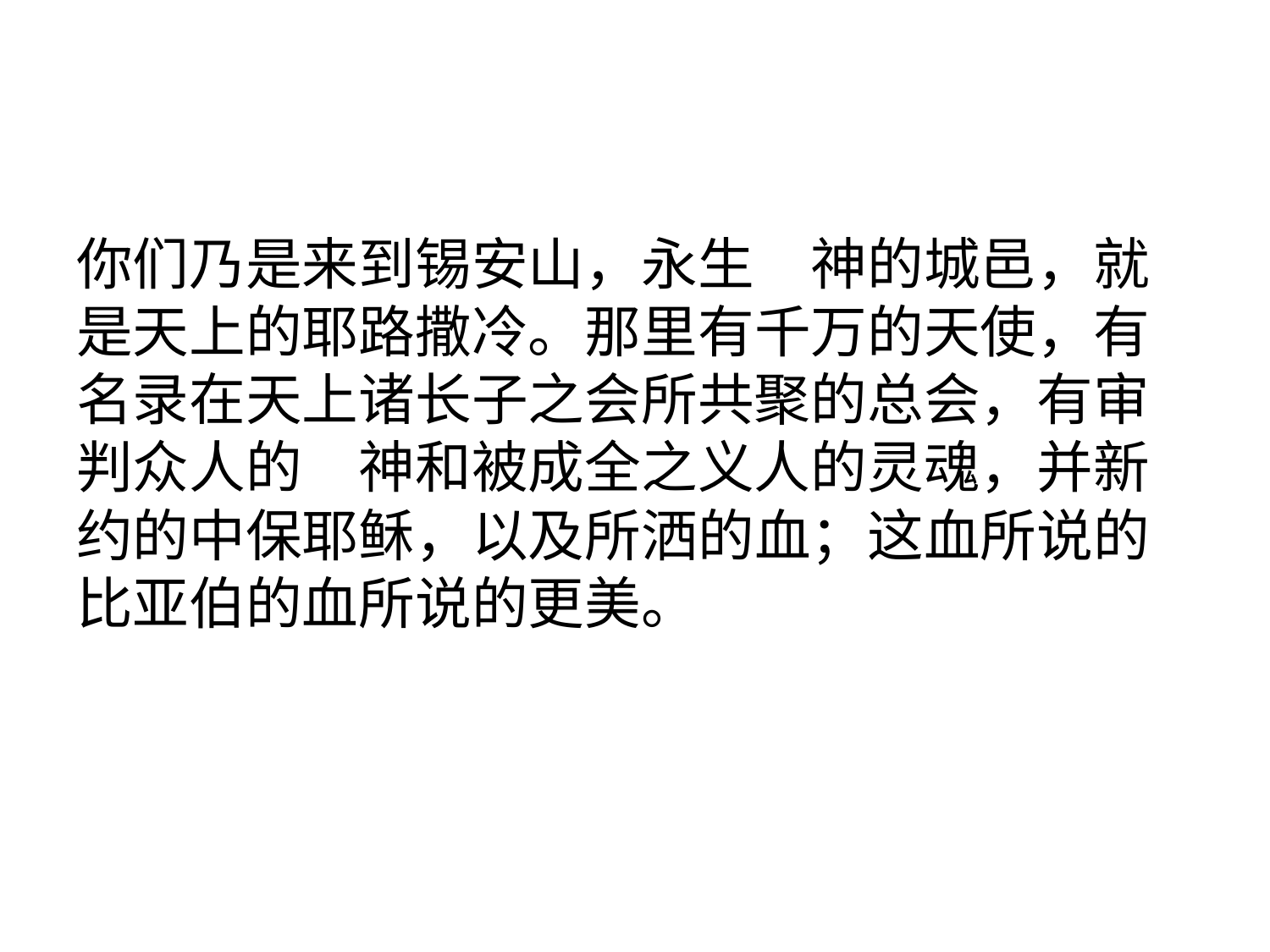

#
你们乃是来到锡安山，永生　神的城邑，就是天上的耶路撒冷。那里有千万的天使，有名录在天上诸长子之会所共聚的总会，有审判众人的　神和被成全之义人的灵魂，并新约的中保耶稣，以及所洒的血；这血所说的比亚伯的血所说的更美。